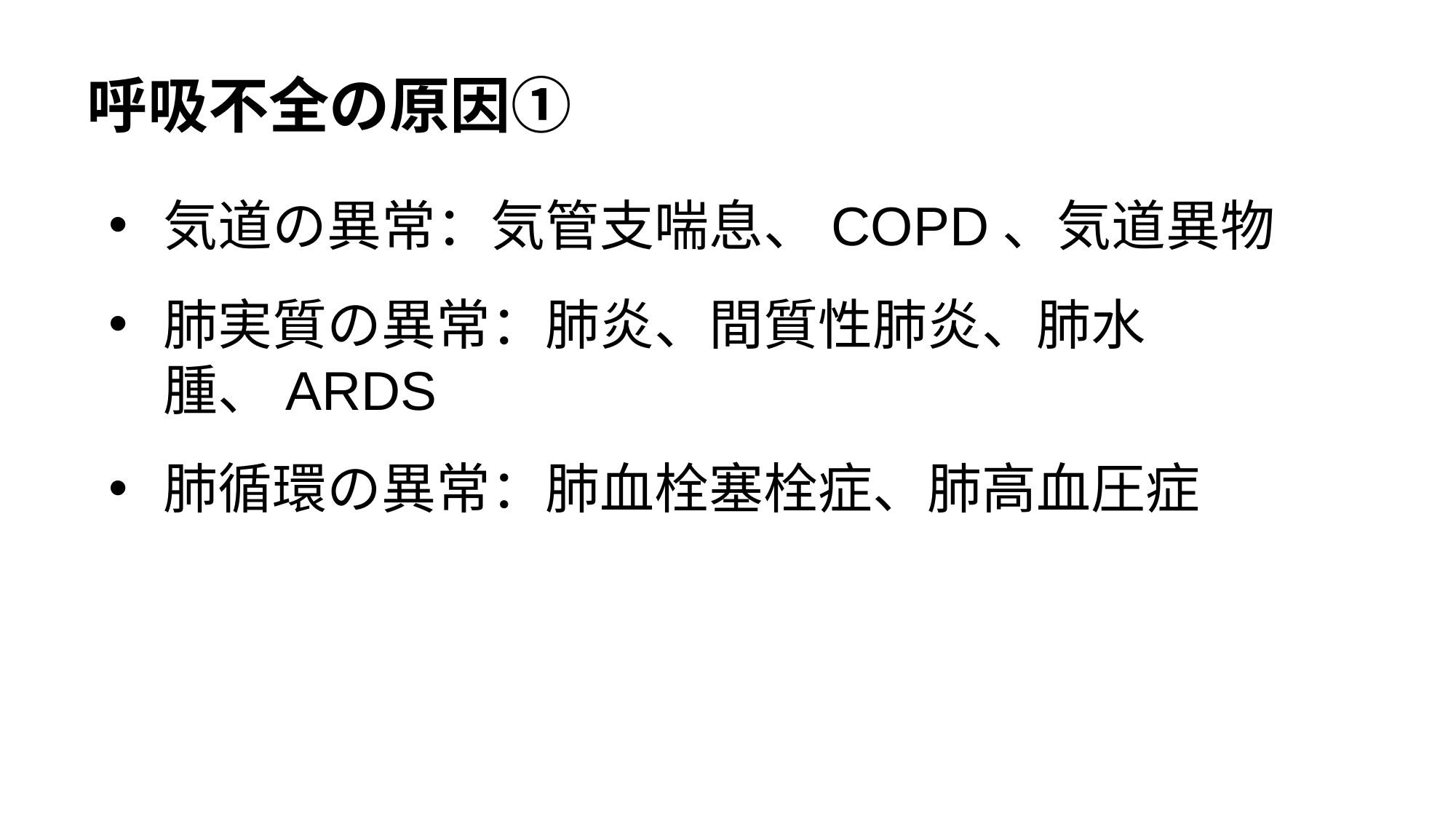

呼吸不全の原因①
気道の異常：気管支喘息、COPD、気道異物
肺実質の異常：肺炎、間質性肺炎、肺水腫、ARDS
肺循環の異常：肺血栓塞栓症、肺高血圧症